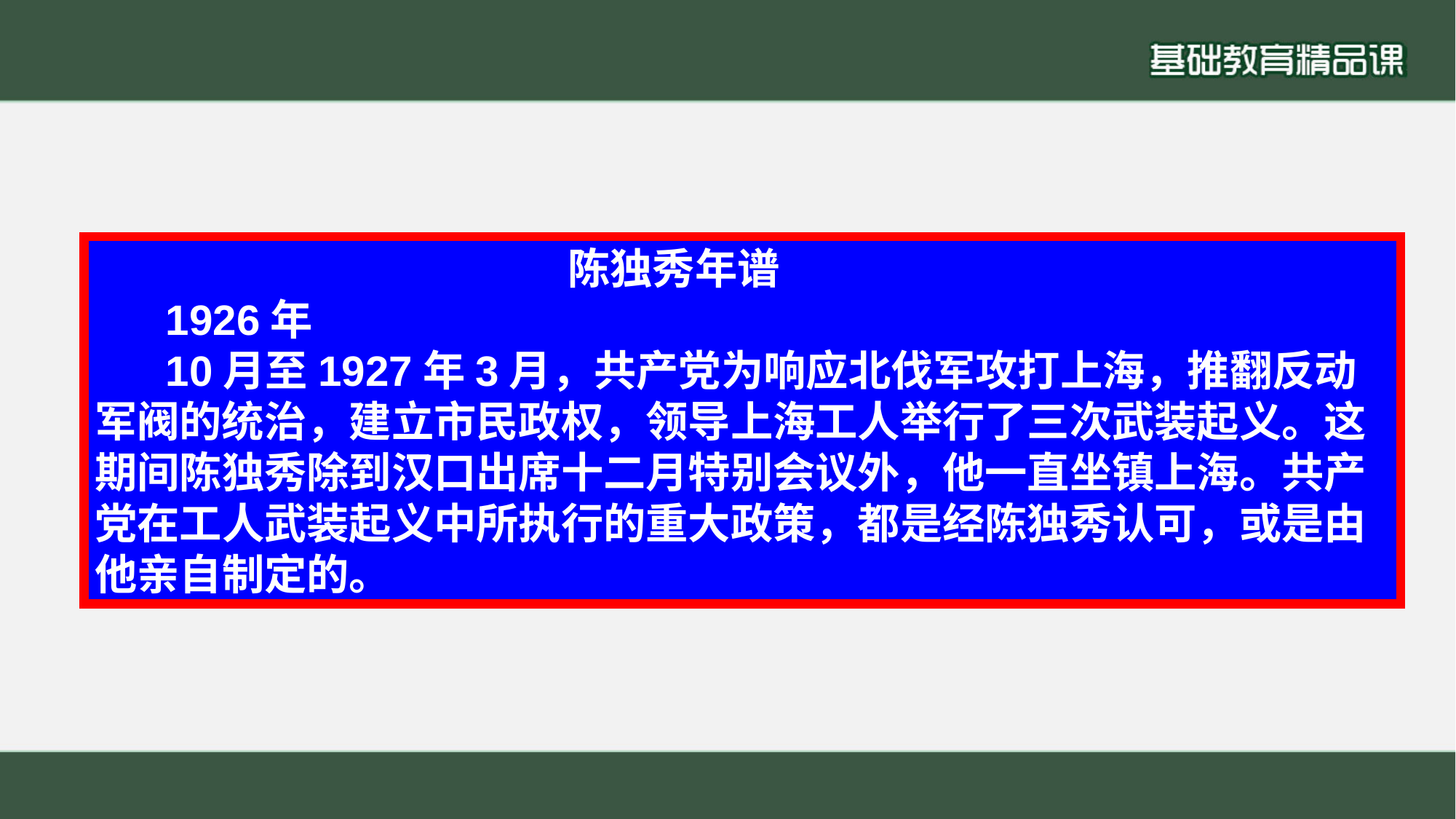

陈独秀年谱
      1926年
      10月至1927年3月，共产党为响应北伐军攻打上海，推翻反动军阀的统治，建立市民政权，领导上海工人举行了三次武装起义。这期间陈独秀除到汉口出席十二月特别会议外，他一直坐镇上海。共产党在工人武装起义中所执行的重大政策，都是经陈独秀认可，或是由他亲自制定的。